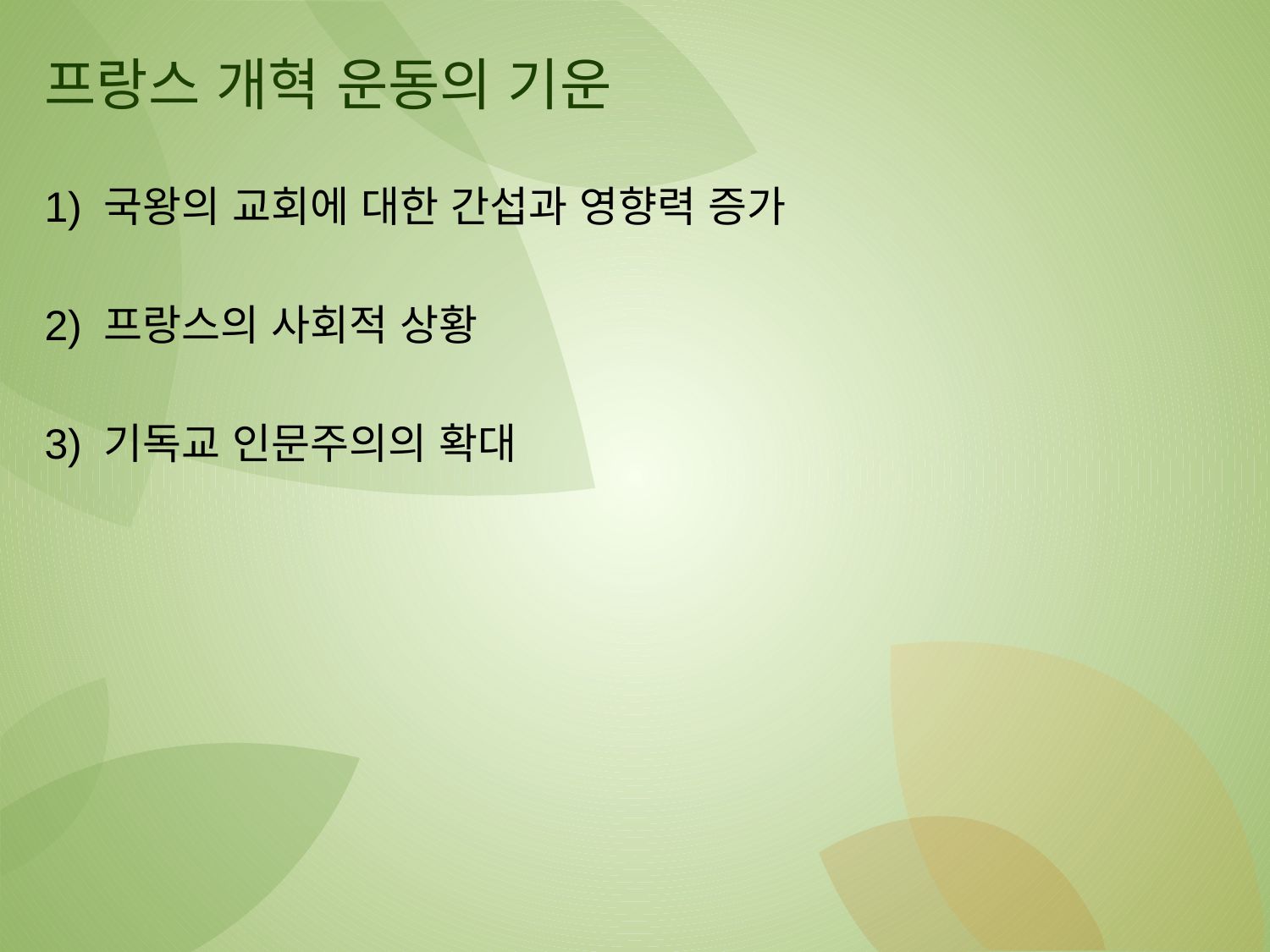

# 프랑스 개혁 운동의 기운
1) 국왕의 교회에 대한 간섭과 영향력 증가

2) 프랑스의 사회적 상황

3) 기독교 인문주의의 확대